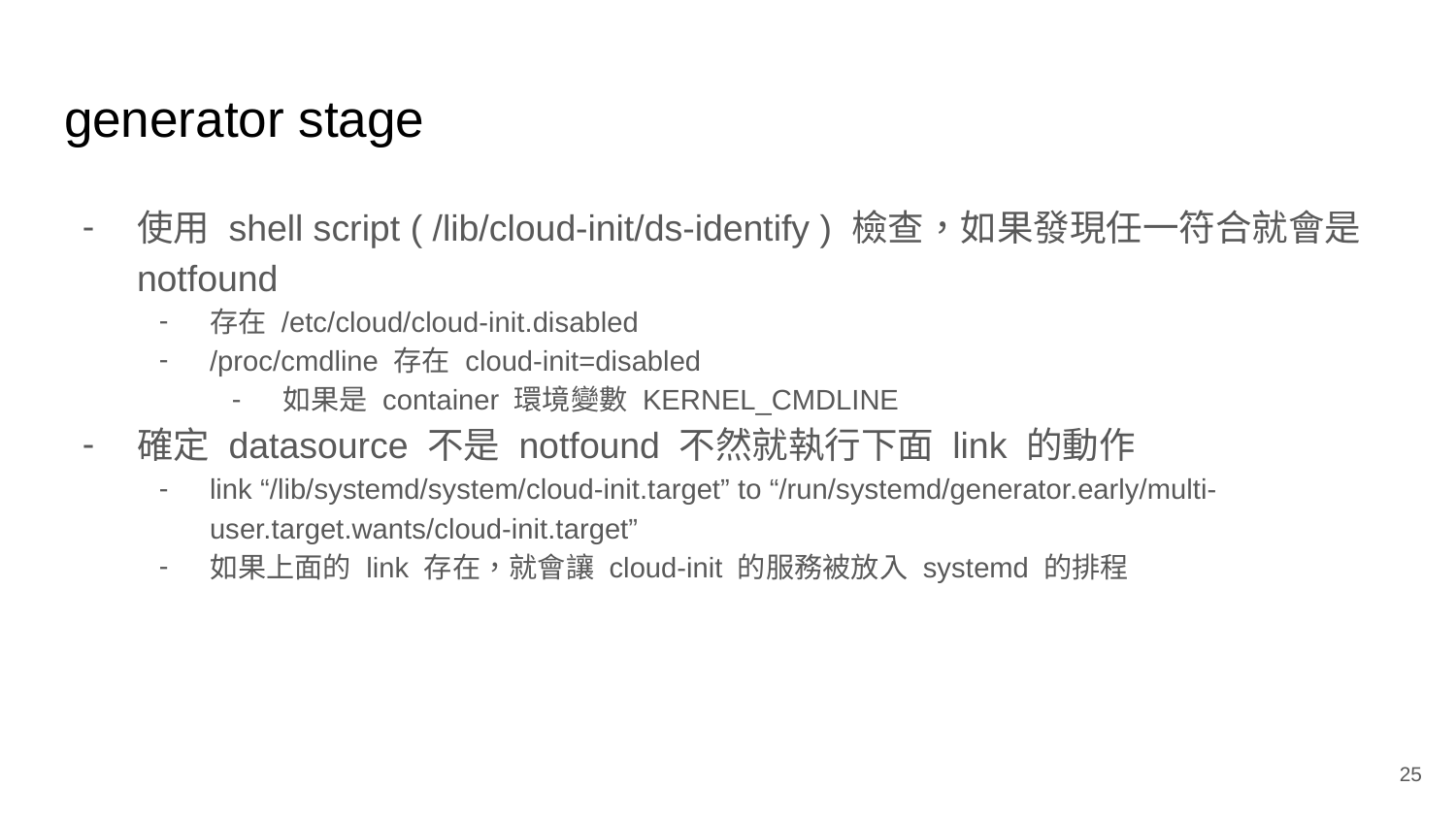

# generator stage
使用 shell script ( /lib/cloud-init/ds-identify ) 檢查，如果發現任一符合就會是 notfound
存在 /etc/cloud/cloud-init.disabled
/proc/cmdline 存在 cloud-init=disabled
如果是 container 環境變數 KERNEL_CMDLINE
確定 datasource 不是 notfound 不然就執行下面 link 的動作
link “/lib/systemd/system/cloud-init.target” to “/run/systemd/generator.early/multi-user.target.wants/cloud-init.target”
如果上面的 link 存在，就會讓 cloud-init 的服務被放入 systemd 的排程
25